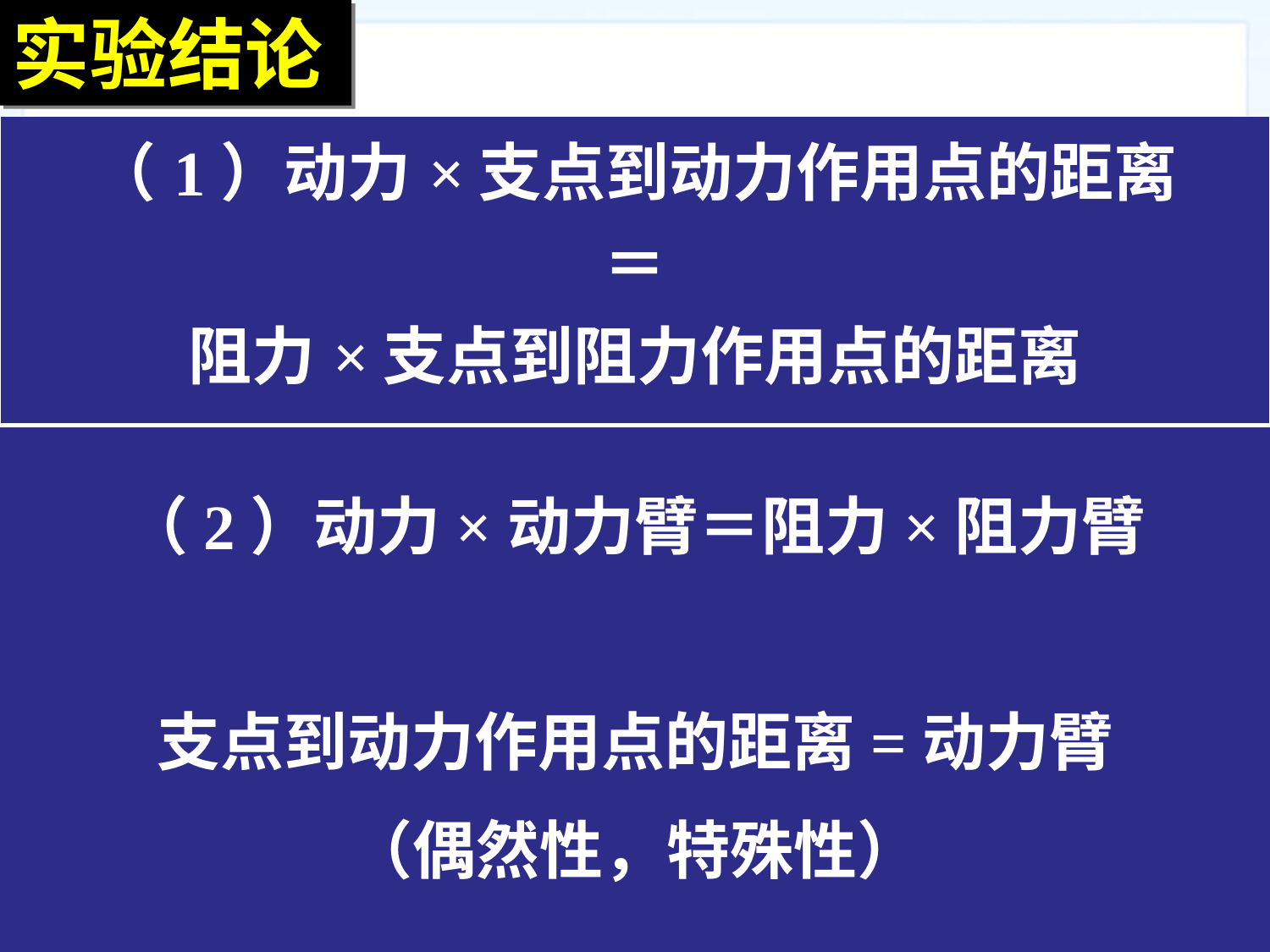

实验结论
| （1）动力×支点到动力作用点的距离 ＝ 阻力×支点到阻力作用点的距离 |
| --- |

（2）动力×动力臂＝阻力×阻力臂

支点到动力作用点的距离=动力臂
（偶然性，特殊性）